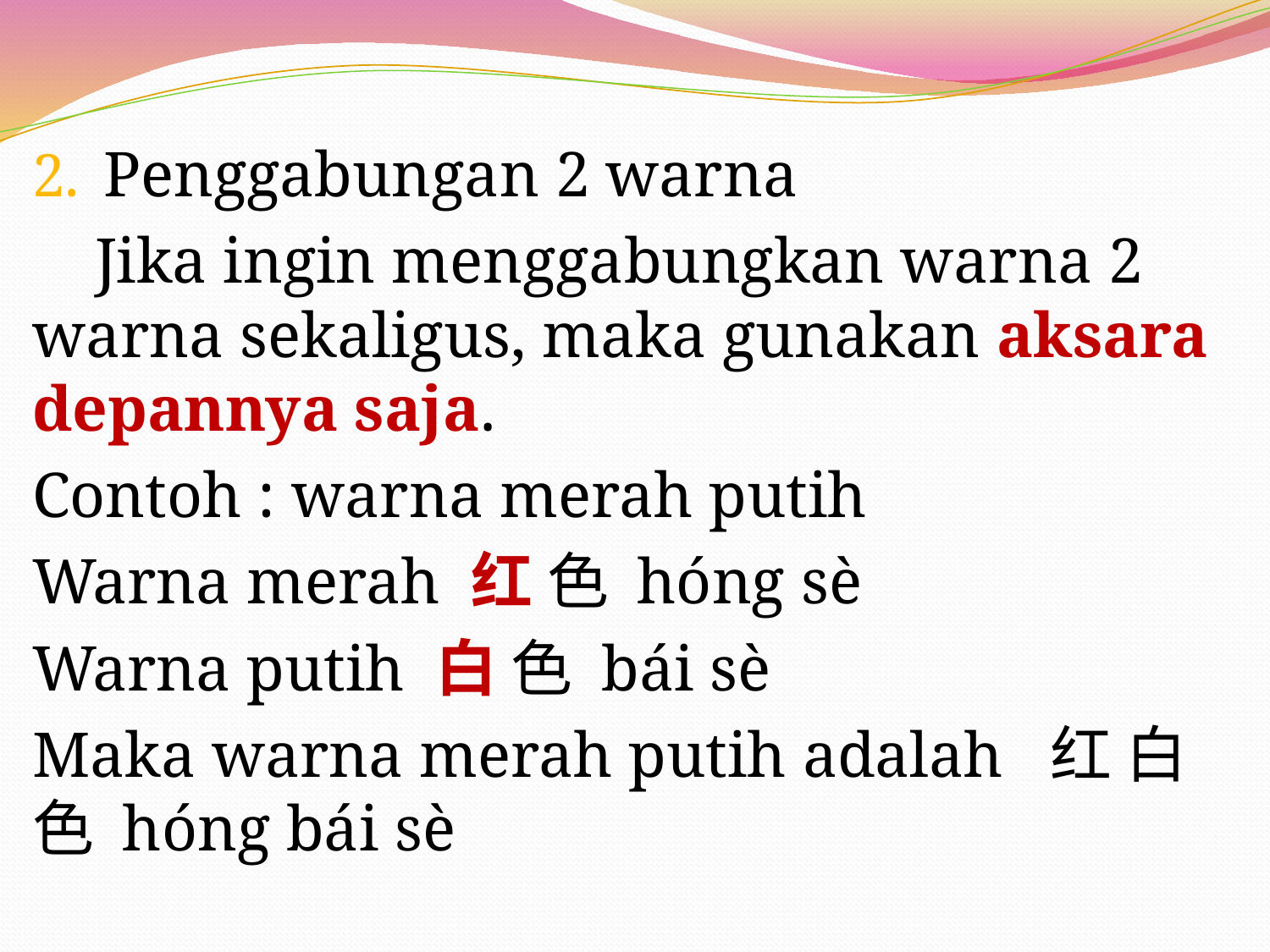

Penggabungan 2 warna
Jika ingin menggabungkan warna 2 warna sekaligus, maka gunakan aksara depannya saja.
Contoh : warna merah putih
Warna merah 红 色 hóng sè
Warna putih 白 色 bái sè
Maka warna merah putih adalah  红 白 色 hóng bái sè